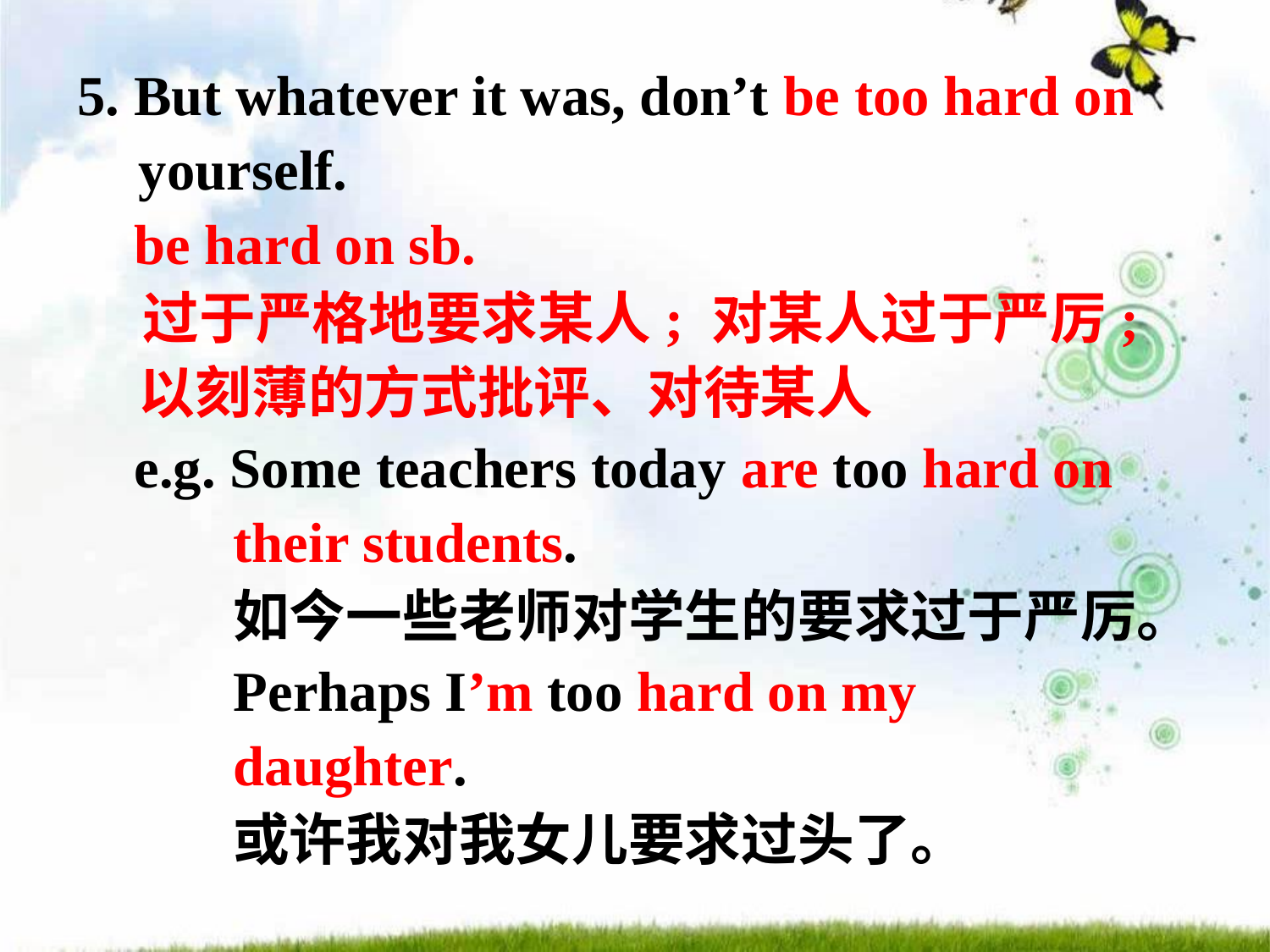

5. But whatever it was, don’t be too hard on yourself.
    be hard on sb.
    过于严格地要求某人; 对某人过于严厉; 以刻薄的方式批评、对待某人
    e.g. Some teachers today are too hard on
           their students.
           如今一些老师对学生的要求过于严厉。
           Perhaps I’m too hard on my
           daughter.
           或许我对我女儿要求过头了。